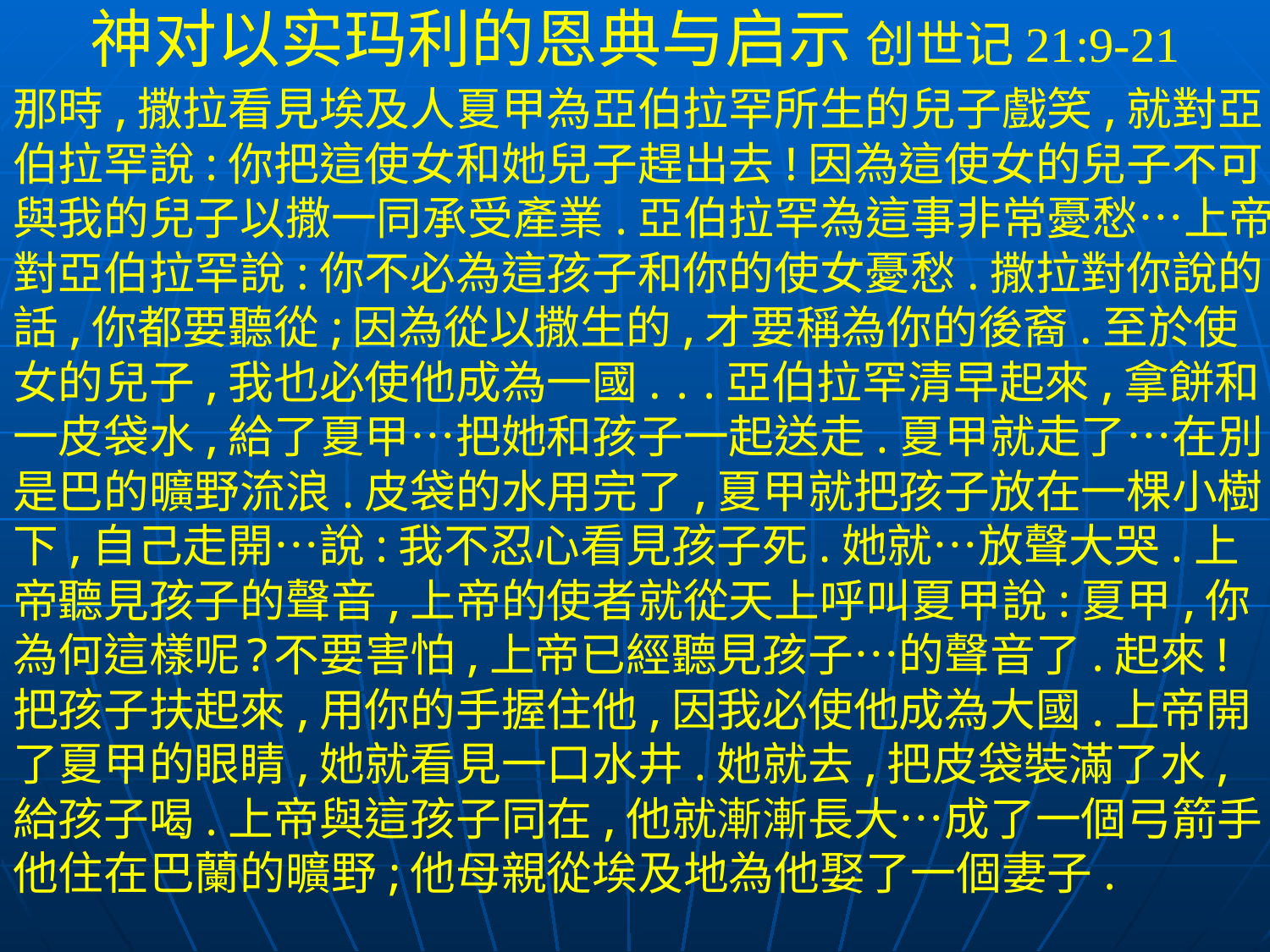

神对以实玛利的恩典与启示 创世记21:9-21
那時,撒拉看見埃及人夏甲為亞伯拉罕所生的兒子戲笑,就對亞伯拉罕說:你把這使女和她兒子趕出去!因為這使女的兒子不可與我的兒子以撒一同承受產業.亞伯拉罕為這事非常憂愁…上帝對亞伯拉罕說:你不必為這孩子和你的使女憂愁.撒拉對你說的話,你都要聽從;因為從以撒生的,才要稱為你的後裔.至於使女的兒子,我也必使他成為一國...亞伯拉罕清早起來,拿餅和一皮袋水,給了夏甲…把她和孩子一起送走.夏甲就走了…在別是巴的曠野流浪.皮袋的水用完了,夏甲就把孩子放在一棵小樹下,自己走開…說:我不忍心看見孩子死.她就…放聲大哭.上帝聽見孩子的聲音,上帝的使者就從天上呼叫夏甲說:夏甲,你為何這樣呢?不要害怕,上帝已經聽見孩子…的聲音了.起來!把孩子扶起來,用你的手握住他,因我必使他成為大國.上帝開了夏甲的眼睛,她就看見一口水井.她就去,把皮袋裝滿了水,給孩子喝.上帝與這孩子同在,他就漸漸長大…成了一個弓箭手.他住在巴蘭的曠野;他母親從埃及地為他娶了一個妻子.